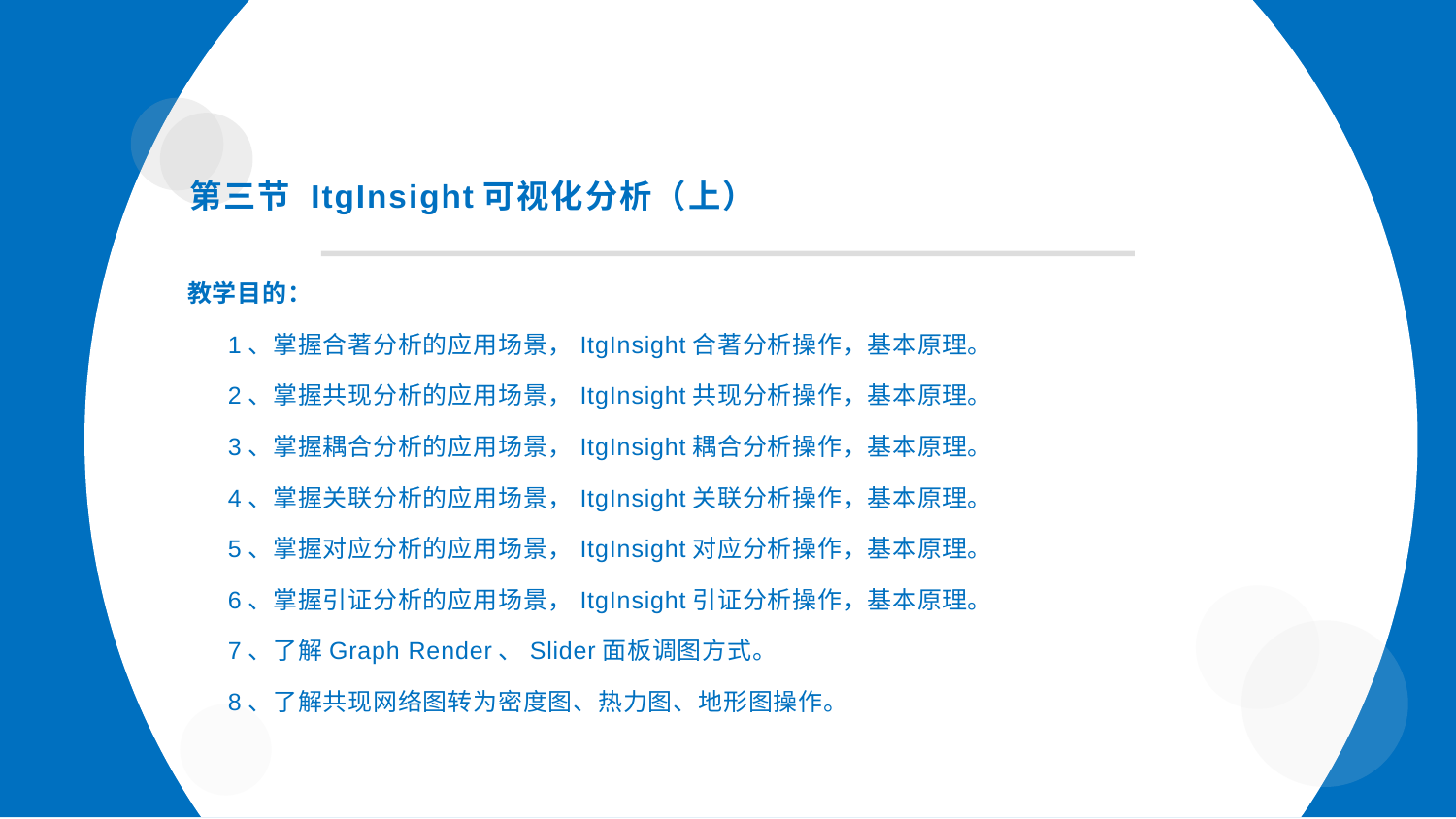

第三节 ItgInsight可视化分析（上）

教学目的：
1、掌握合著分析的应用场景，ItgInsight合著分析操作，基本原理。
2、掌握共现分析的应用场景，ItgInsight共现分析操作，基本原理。
3、掌握耦合分析的应用场景，ItgInsight耦合分析操作，基本原理。
4、掌握关联分析的应用场景，ItgInsight关联分析操作，基本原理。
5、掌握对应分析的应用场景，ItgInsight对应分析操作，基本原理。
6、掌握引证分析的应用场景，ItgInsight引证分析操作，基本原理。
7、了解Graph Render、Slider面板调图方式。
8、了解共现网络图转为密度图、热力图、地形图操作。